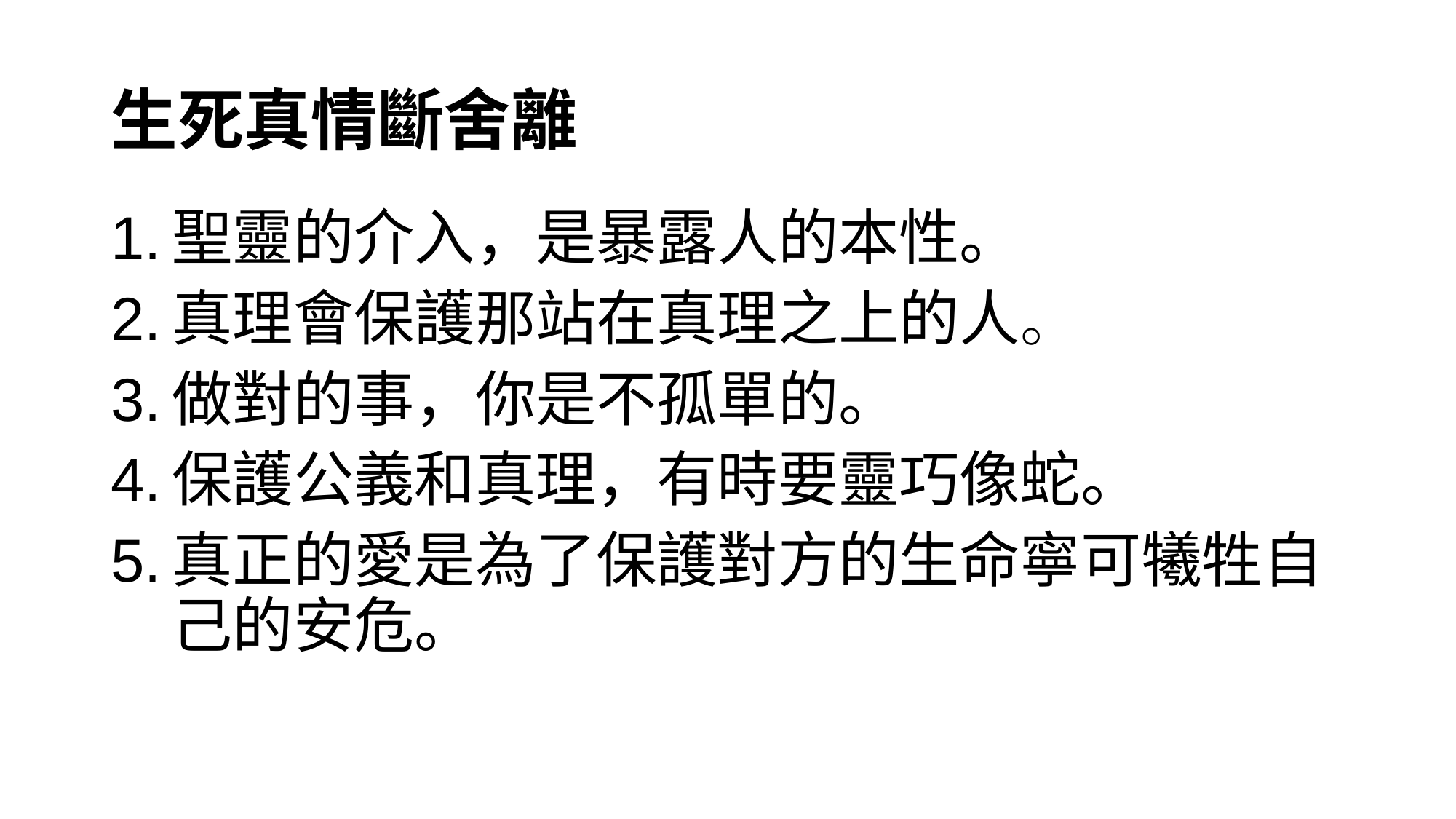

# 生死真情斷舍離
聖靈的介入，是暴露人的本性。
真理會保護那站在真理之上的人。
做對的事，你是不孤單的。
保護公義和真理，有時要靈巧像蛇。
真正的愛是為了保護對方的生命寧可犧牲自己的安危。